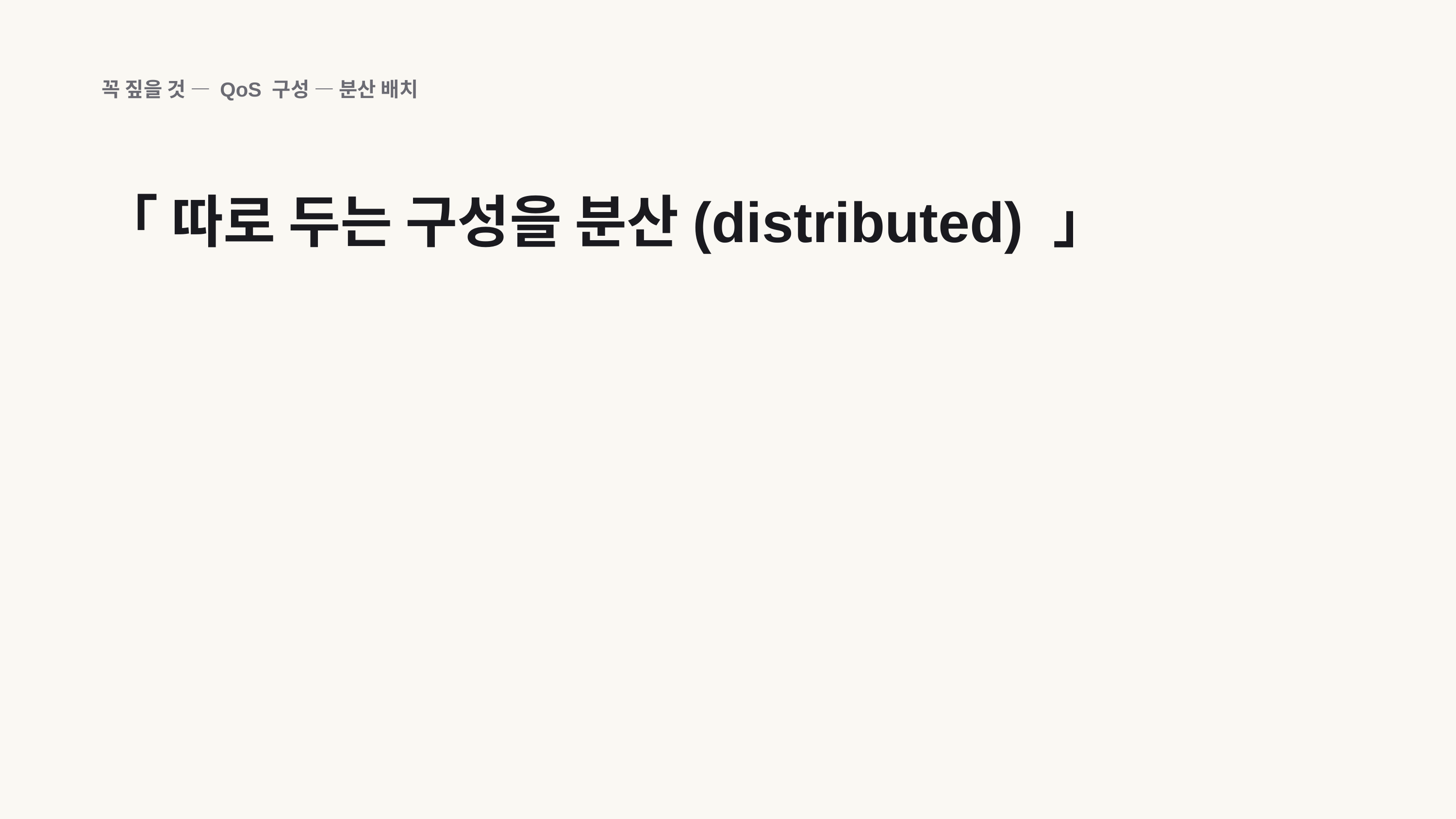

꼭 짚을 것 — QoS 구성 — 분산 배치
「 따로 두는 구성을 분산(distributed) 」